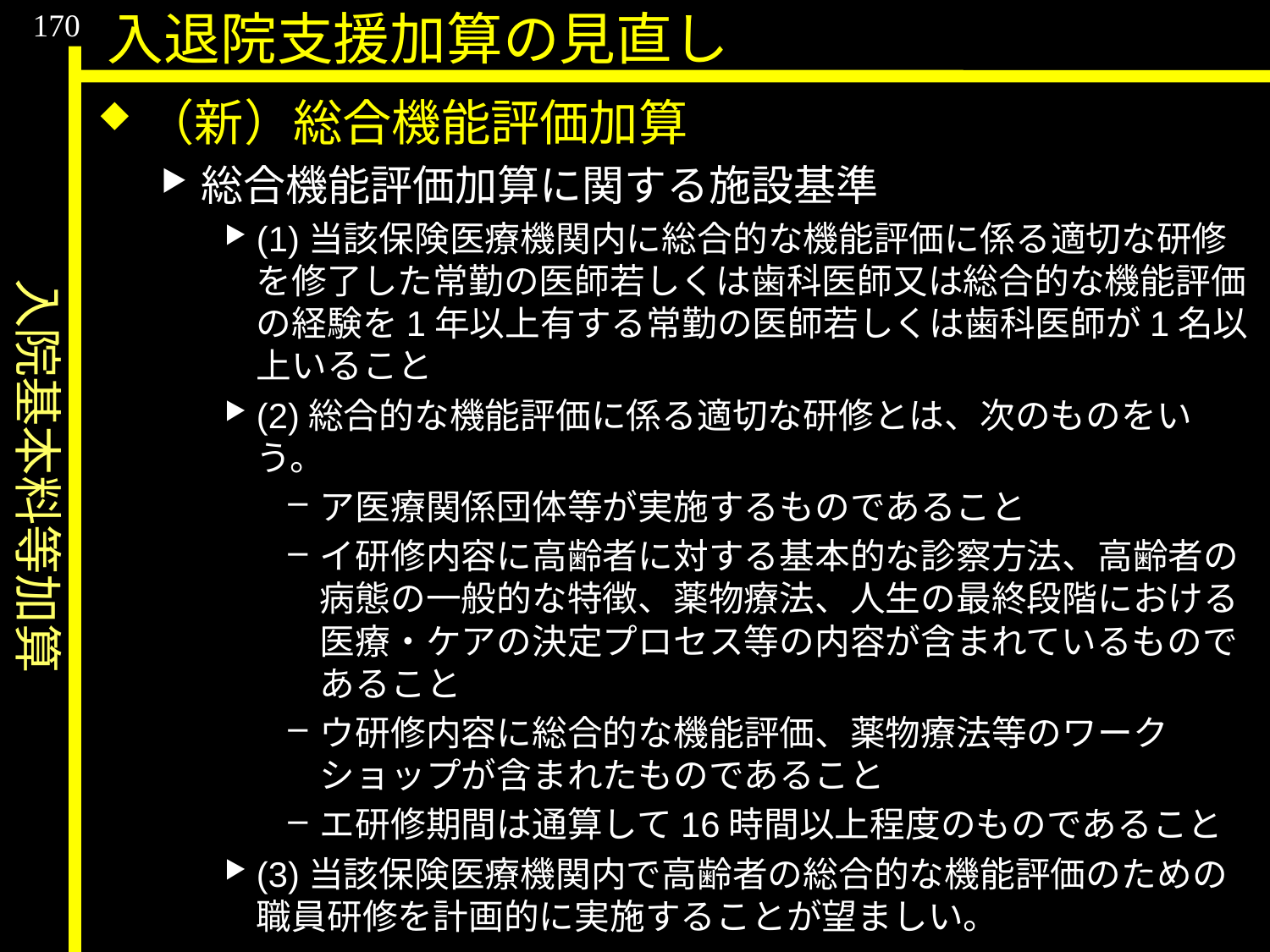

入院基本料等加算
170
入退院支援加算の見直し

（新）総合機能評価加算
総合機能評価加算に関する施設基準
(1)当該保険医療機関内に総合的な機能評価に係る適切な研修を修了した常勤の医師若しくは歯科医師又は総合的な機能評価の経験を1年以上有する常勤の医師若しくは歯科医師が1名以上いること
(2)総合的な機能評価に係る適切な研修とは、次のものをいう。
ア医療関係団体等が実施するものであること
イ研修内容に高齢者に対する基本的な診察方法、高齢者の病態の一般的な特徴、薬物療法、人生の最終段階における医療・ケアの決定プロセス等の内容が含まれているものであること
ウ研修内容に総合的な機能評価、薬物療法等のワークショップが含まれたものであること
エ研修期間は通算して16時間以上程度のものであること
(3)当該保険医療機関内で高齢者の総合的な機能評価のための職員研修を計画的に実施することが望ましい。